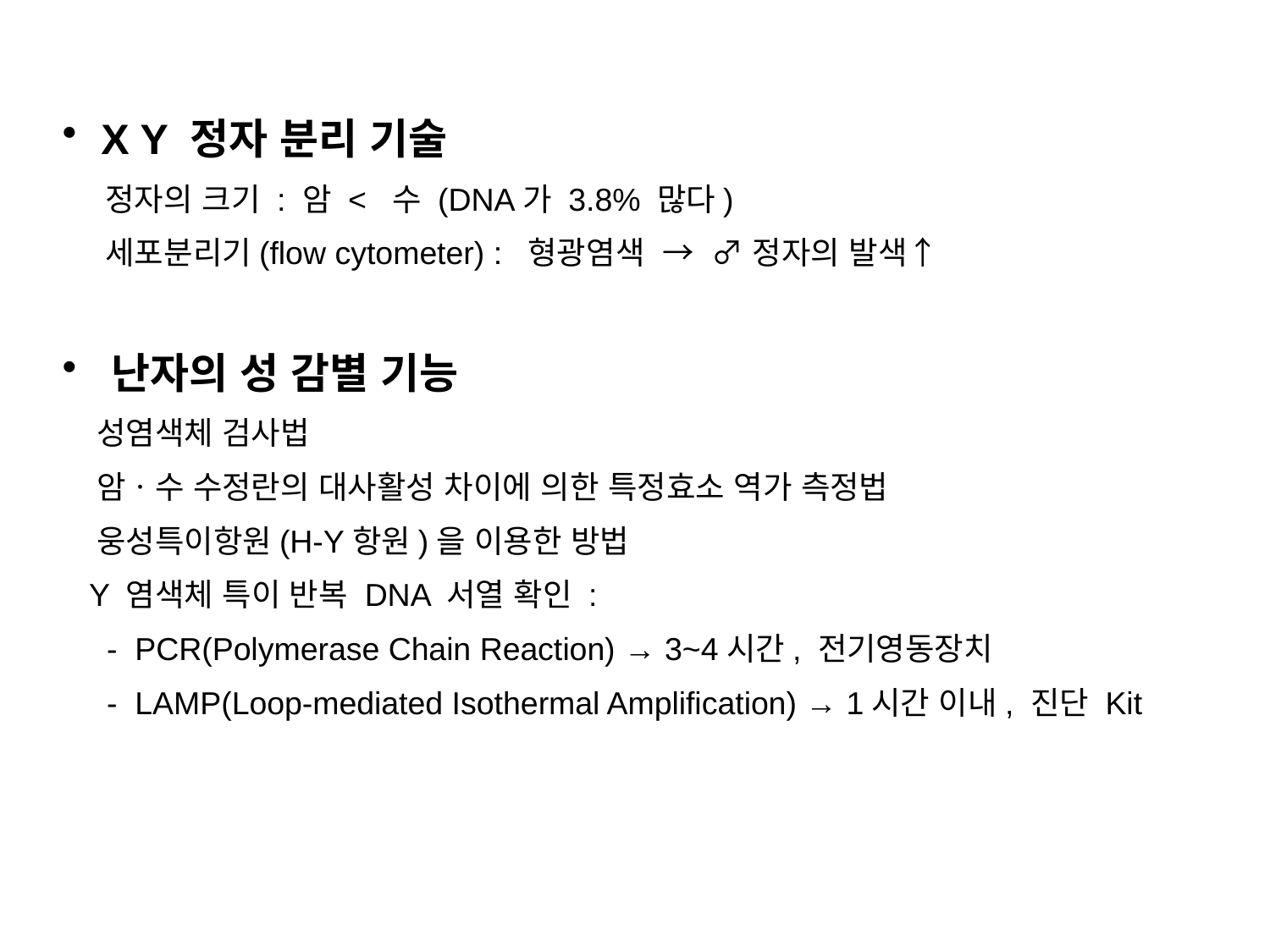

X Y 정자 분리 기술
    정자의 크기 : 암 <  수 (DNA가 3.8% 많다)
    세포분리기(flow cytometer) :  형광염색  →  ♂ 정자의 발색↑

  난자의 성 감별 기능
   성염색체 검사법
   암ㆍ수 수정란의 대사활성 차이에 의한 특정효소 역가 측정법
   웅성특이항원(H-Y항원)을 이용한 방법
   Y 염색체 특이 반복 DNA 서열 확인 :
     -  PCR(Polymerase Chain Reaction) → 3~4시간, 전기영동장치
     -  LAMP(Loop-mediated Isothermal Amplification) → 1시간 이내, 진단 Kit